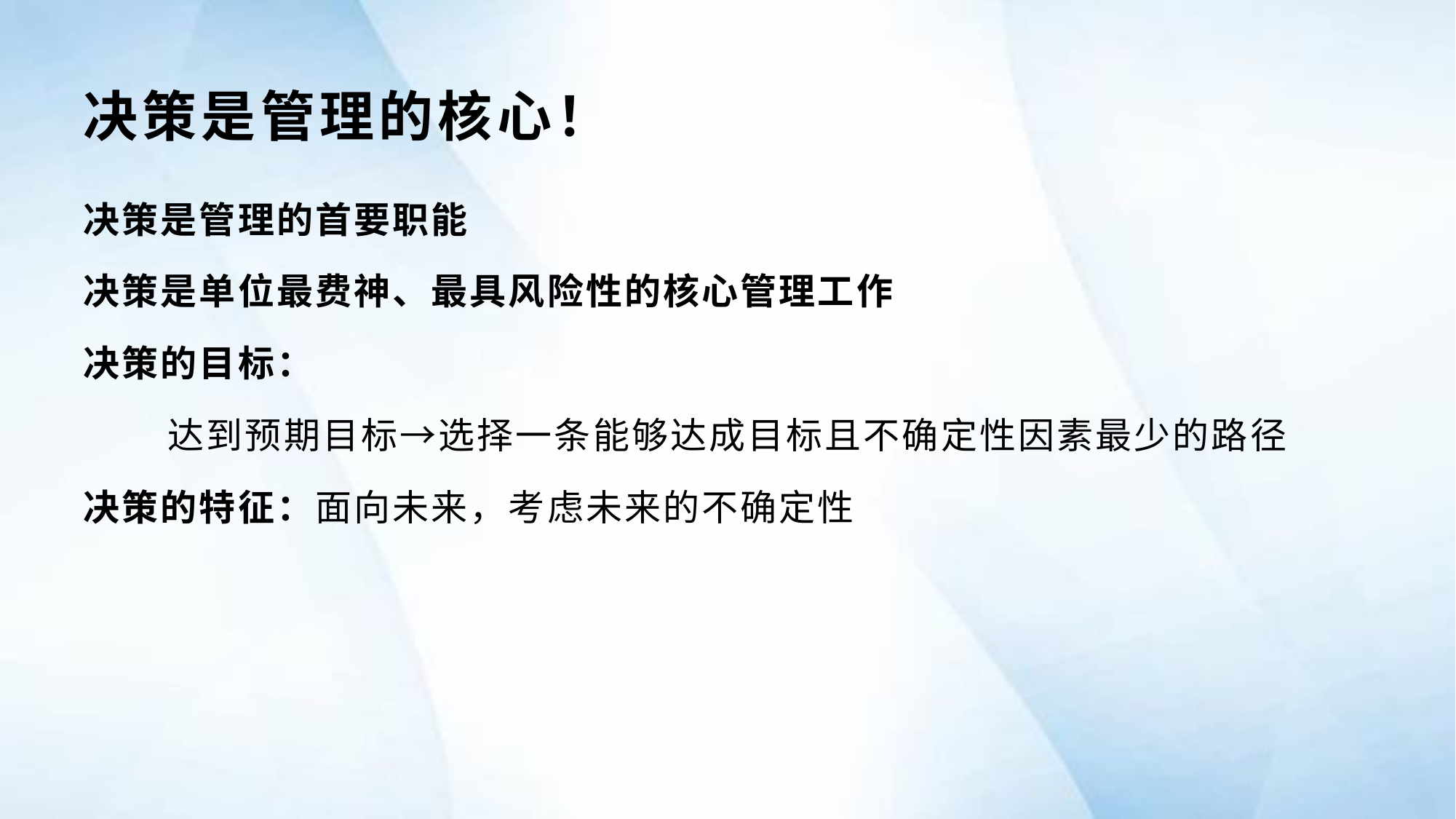

# 决策是管理的核心！
决策是管理的首要职能
决策是单位最费神、最具风险性的核心管理工作
决策的目标：
达到预期目标→选择一条能够达成目标且不确定性因素最少的路径
决策的特征：面向未来，考虑未来的不确定性
44